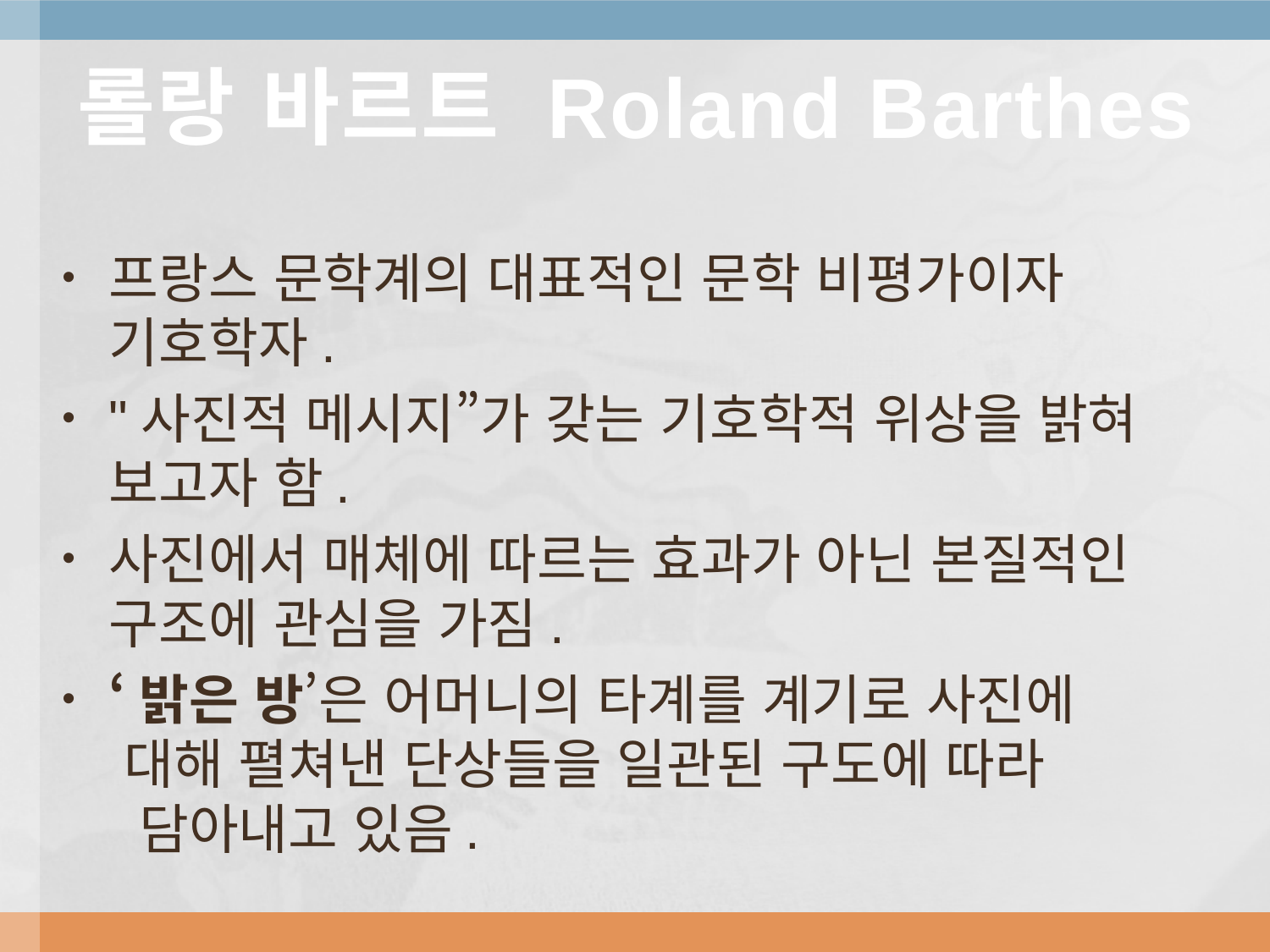

# 롤랑 바르트 Roland Barthes
프랑스 문학계의 대표적인 문학 비평가이자 기호학자.
"사진적 메시지”가 갖는 기호학적 위상을 밝혀 보고자 함.
사진에서 매체에 따르는 효과가 아닌 본질적인 구조에 관심을 가짐.
‘밝은 방’은 어머니의 타계를 계기로 사진에        대해 펼쳐낸 단상들을 일관된 구도에 따라           담아내고 있음.